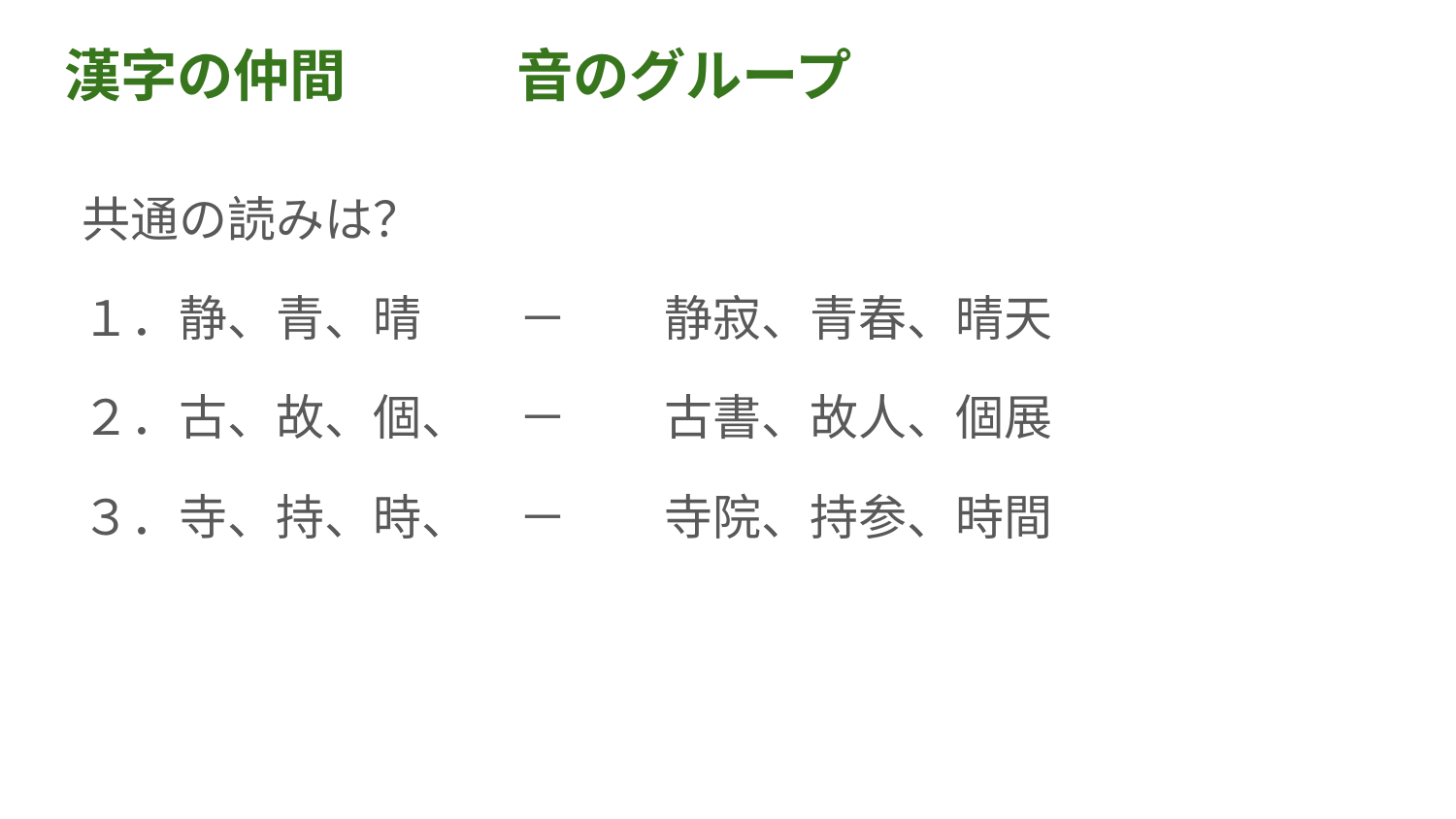

# 漢字の仲間　　　音のグループ
共通の読みは？
１．静、青、晴　　－　　静寂、青春、晴天
２．古、故、個、　－　　古書、故人、個展
３．寺、持、時、　－　　寺院、持参、時間